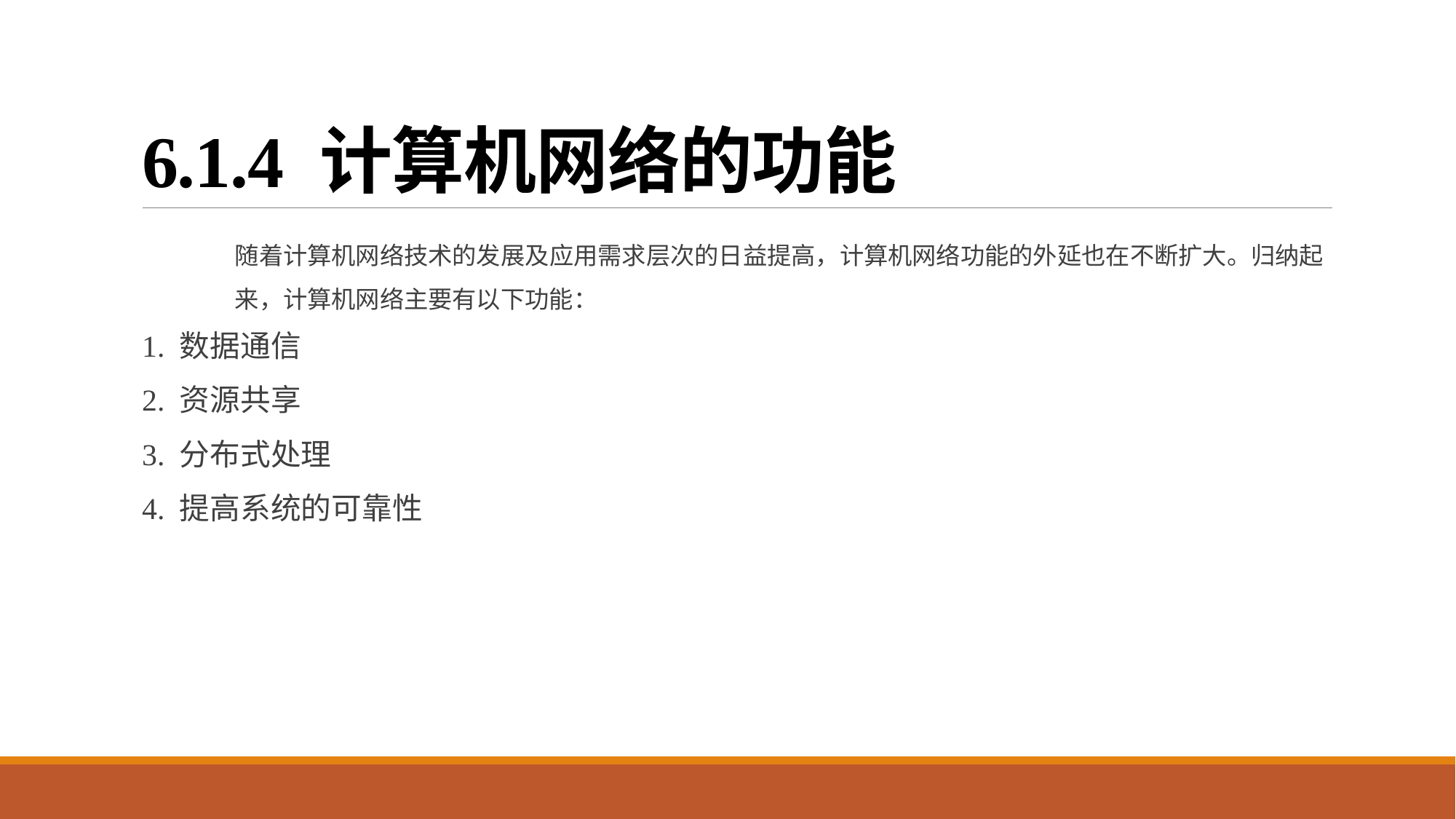

# 6.1.4 计算机网络的功能
随着计算机网络技术的发展及应用需求层次的日益提高，计算机网络功能的外延也在不断扩大。归纳起来，计算机网络主要有以下功能：
1. 数据通信
2. 资源共享
3. 分布式处理
4. 提高系统的可靠性